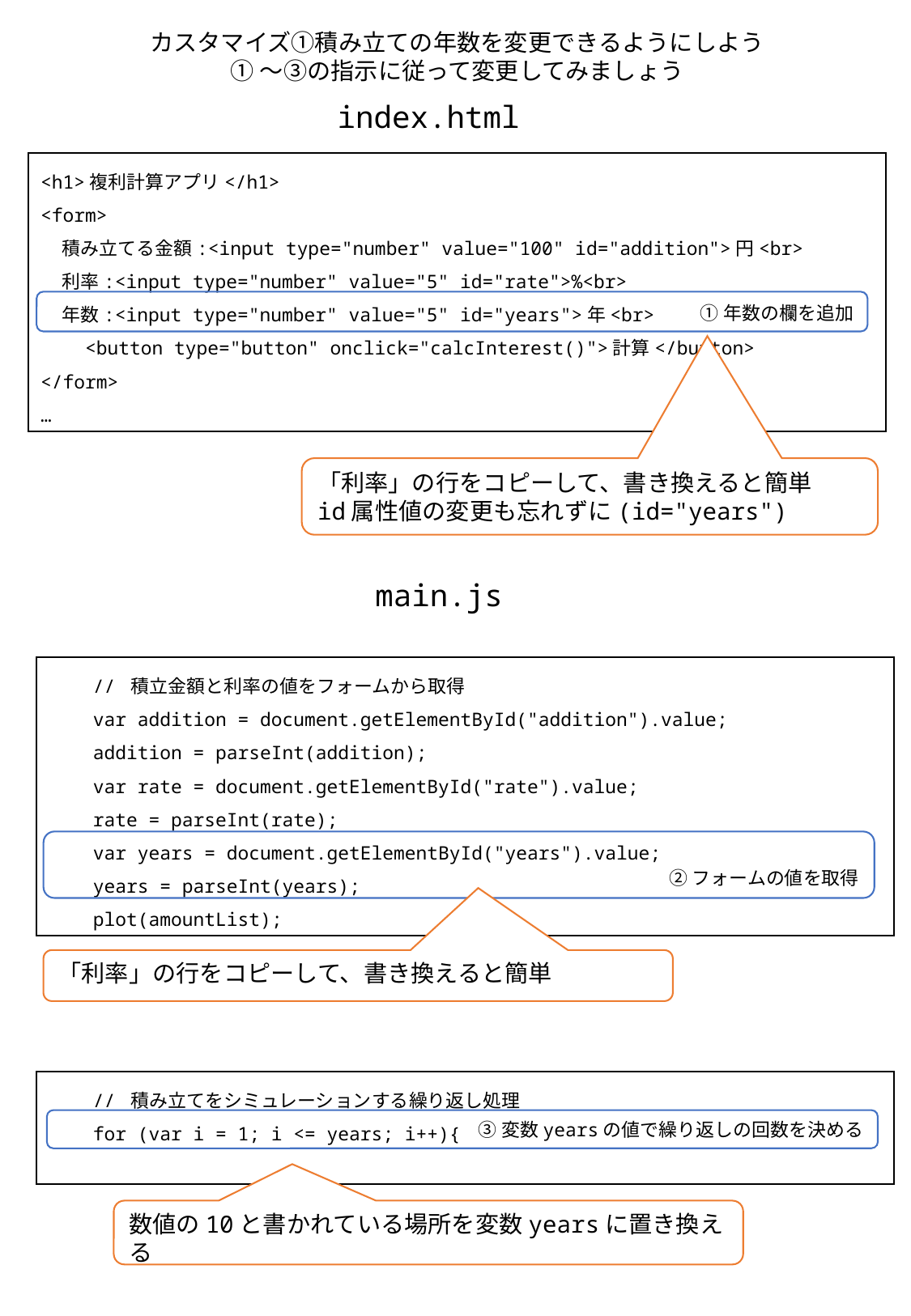

カスタマイズ①積み立ての年数を変更できるようにしよう
①～③の指示に従って変更してみましょう
index.html
<h1>複利計算アプリ</h1>
<form>
    積み立てる金額:<input type="number" value="100" id="addition">円<br>
    利率:<input type="number" value="5" id="rate">%<br>
    年数:<input type="number" value="5" id="years">年<br>
    <button type="button" onclick="calcInterest()">計算</button>
</form>
…
①年数の欄を追加
「利率」の行をコピーして、書き換えると簡単
id属性値の変更も忘れずに(id="years")
main.js
    // 積立金額と利率の値をフォームから取得
    var addition = document.getElementById("addition").value;
    addition = parseInt(addition);
    var rate = document.getElementById("rate").value;
    rate = parseInt(rate);
    var years = document.getElementById("years").value;
    years = parseInt(years);
    plot(amountList);
②フォームの値を取得
「利率」の行をコピーして、書き換えると簡単
    // 積み立てをシミュレーションする繰り返し処理
    for (var i = 1; i <= years; i++){

③変数yearsの値で繰り返しの回数を決める
数値の10と書かれている場所を変数yearsに置き換える